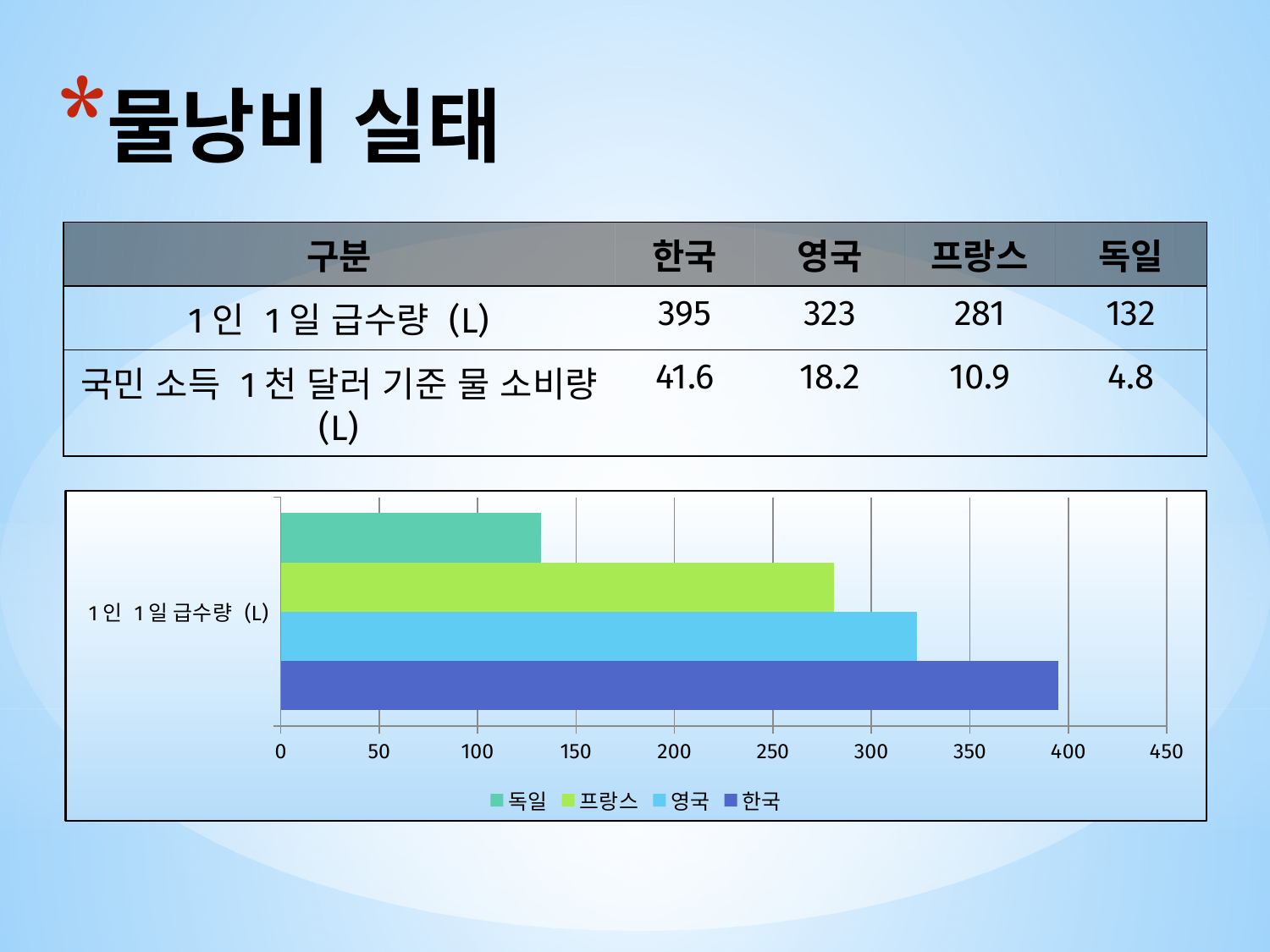

# 물낭비 실태
| 구분 | 한국 | 영국 | 프랑스 | 독일 |
| --- | --- | --- | --- | --- |
| 1인 1일 급수량 (L) | 395 | 323 | 281 | 132 |
| 국민 소득 1천 달러 기준 물 소비량 (L) | 41.6 | 18.2 | 10.9 | 4.8 |

### Chart

| Category | 한국 | 영국 | 프랑스 | 독일 |
|---|---|---|---|---|
| 1인 1일 급수량 (L) | 395.0 | 323.0 | 281.0 | 132.0 |